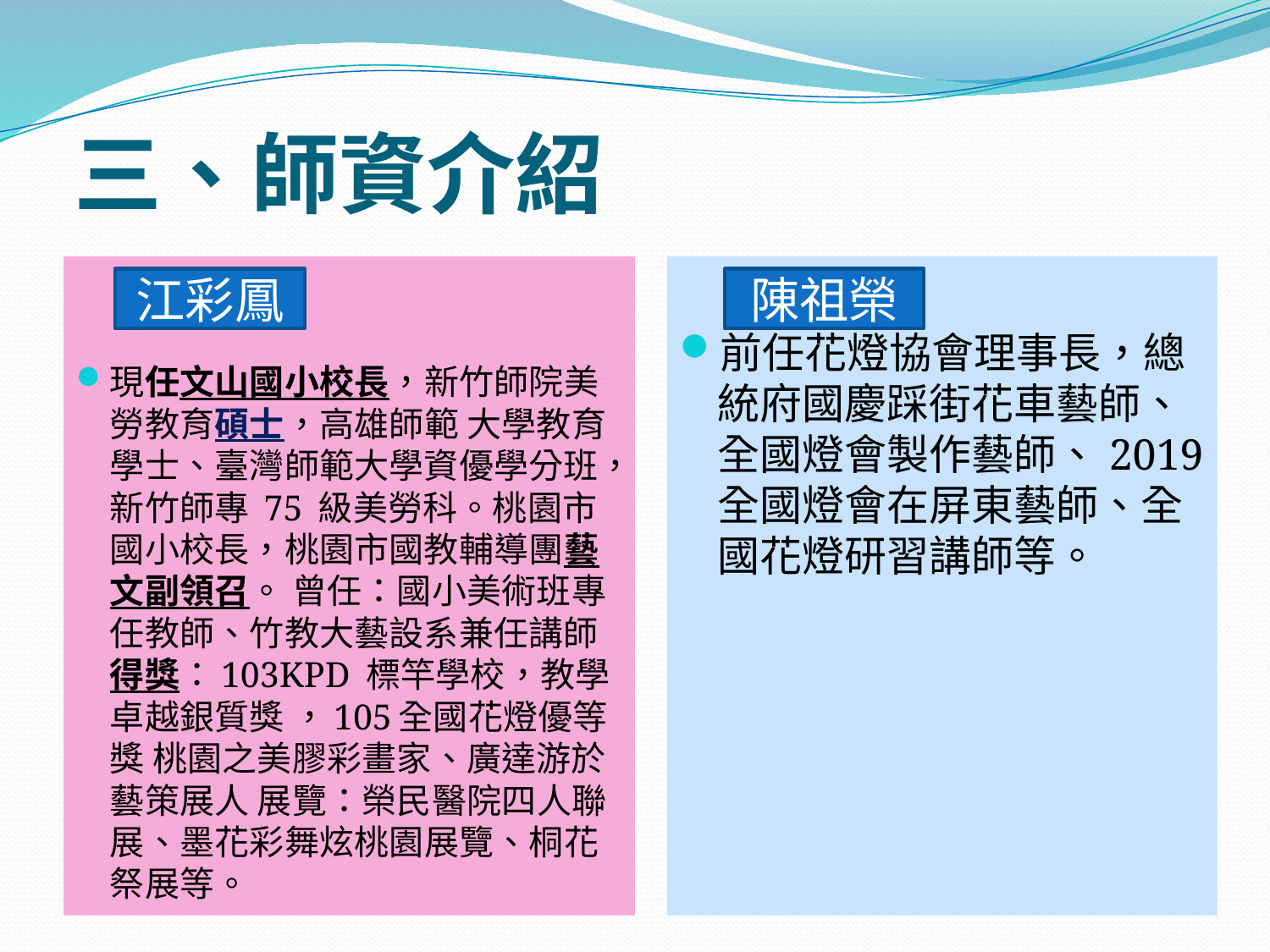

# 三、師資介紹

現任文山國小校長，新竹師院美勞教育碩士，高雄師範 大學教育學士、臺灣師範大學資優學分班，新竹師專 75 級美勞科。桃園市國小校長，桃園市國教輔導團藝文副領召。 曾任：國小美術班專任教師、竹教大藝設系兼任講師 得獎：103KPD 標竿學校，教學卓越銀質獎 ，105全國花燈優等獎 桃園之美膠彩畫家、廣達游於藝策展人 展覽：榮民醫院四人聯展、墨花彩舞炫桃園展覽、桐花祭展等。

前任花燈協會理事長，總統府國慶踩街花車藝師、全國燈會製作藝師、2019全國燈會在屏東藝師、全國花燈研習講師等。

江彩鳳
陳祖榮